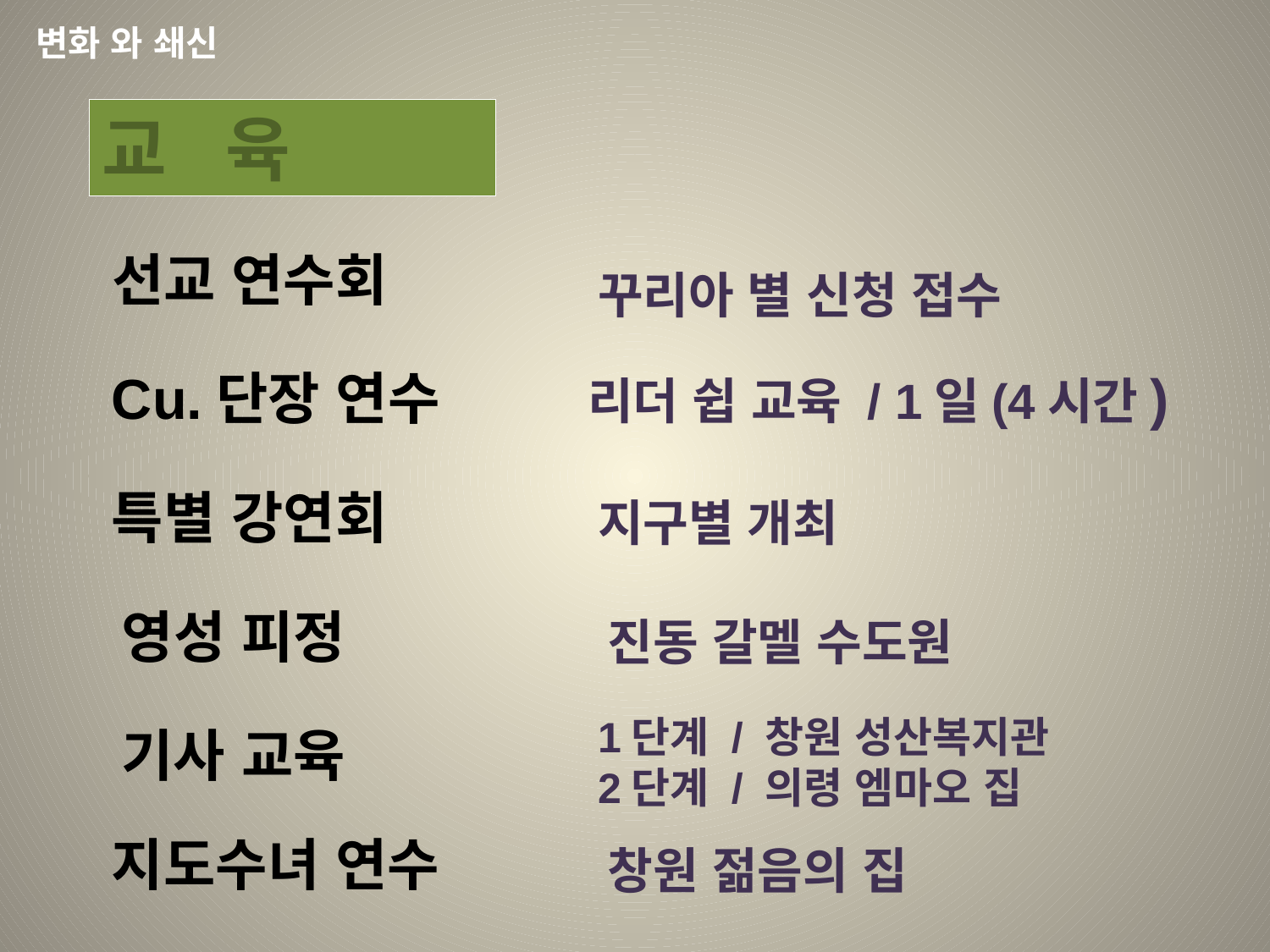

# 변화 와 쇄신
교   육
선교 연수회
꾸리아 별 신청 접수
Cu.단장 연수
리더 쉽 교육 / 1일(4시간)
특별 강연회
지구별 개최
영성 피정
진동 갈멜 수도원
1단계 / 창원 성산복지관
2단계 / 의령 엠마오 집
기사 교육
지도수녀 연수
창원 젊음의 집